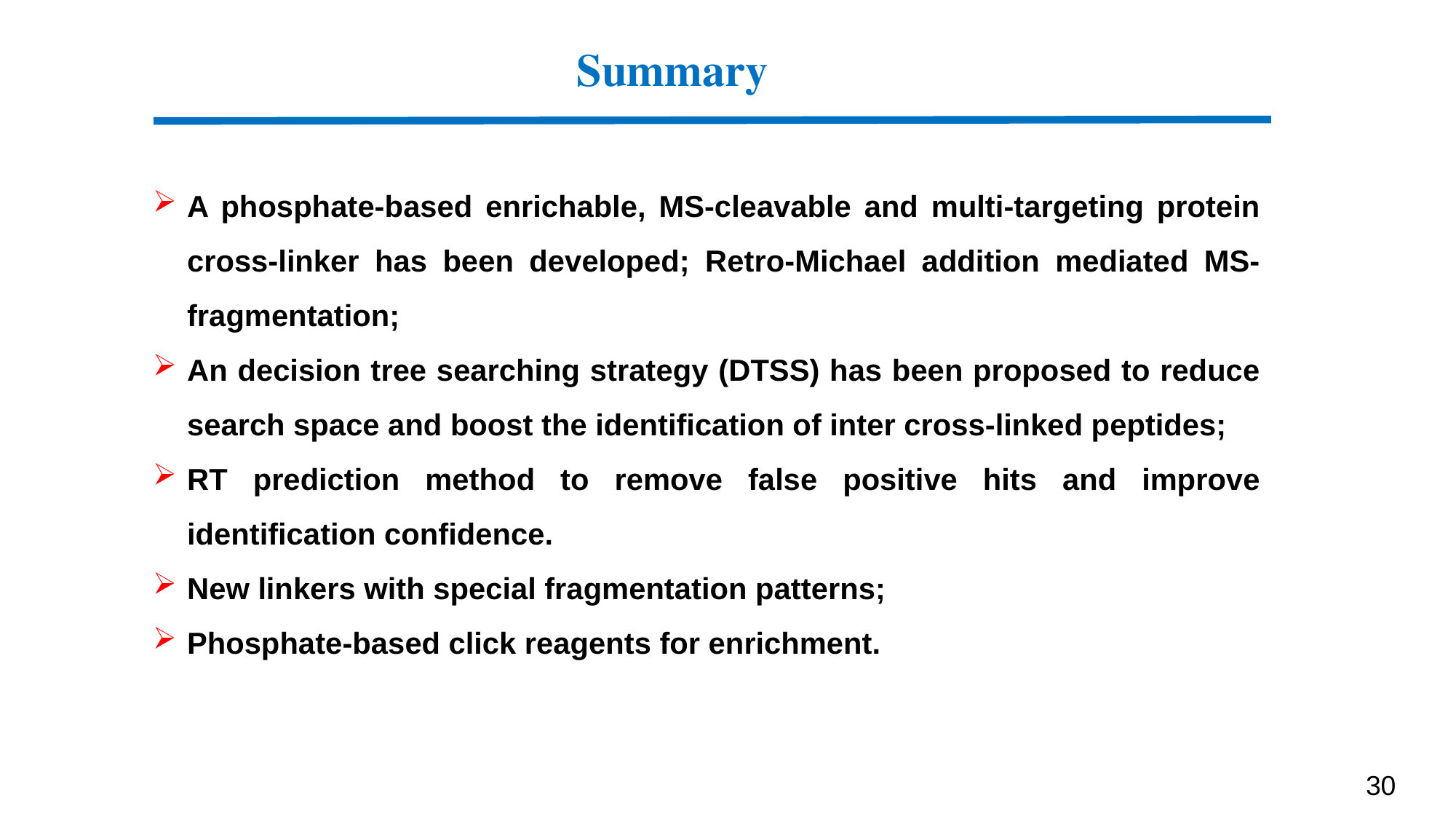

Summary
A phosphate-based enrichable, MS-cleavable and multi-targeting protein cross-linker has been developed; Retro-Michael addition mediated MS- fragmentation;
An decision tree searching strategy (DTSS) has been proposed to reduce search space and boost the identification of inter cross-linked peptides;
RT prediction method to remove false positive hits and improve identification confidence.
New linkers with special fragmentation patterns;
Phosphate-based click reagents for enrichment.

Unpublished data from 高秀霞，陈文章